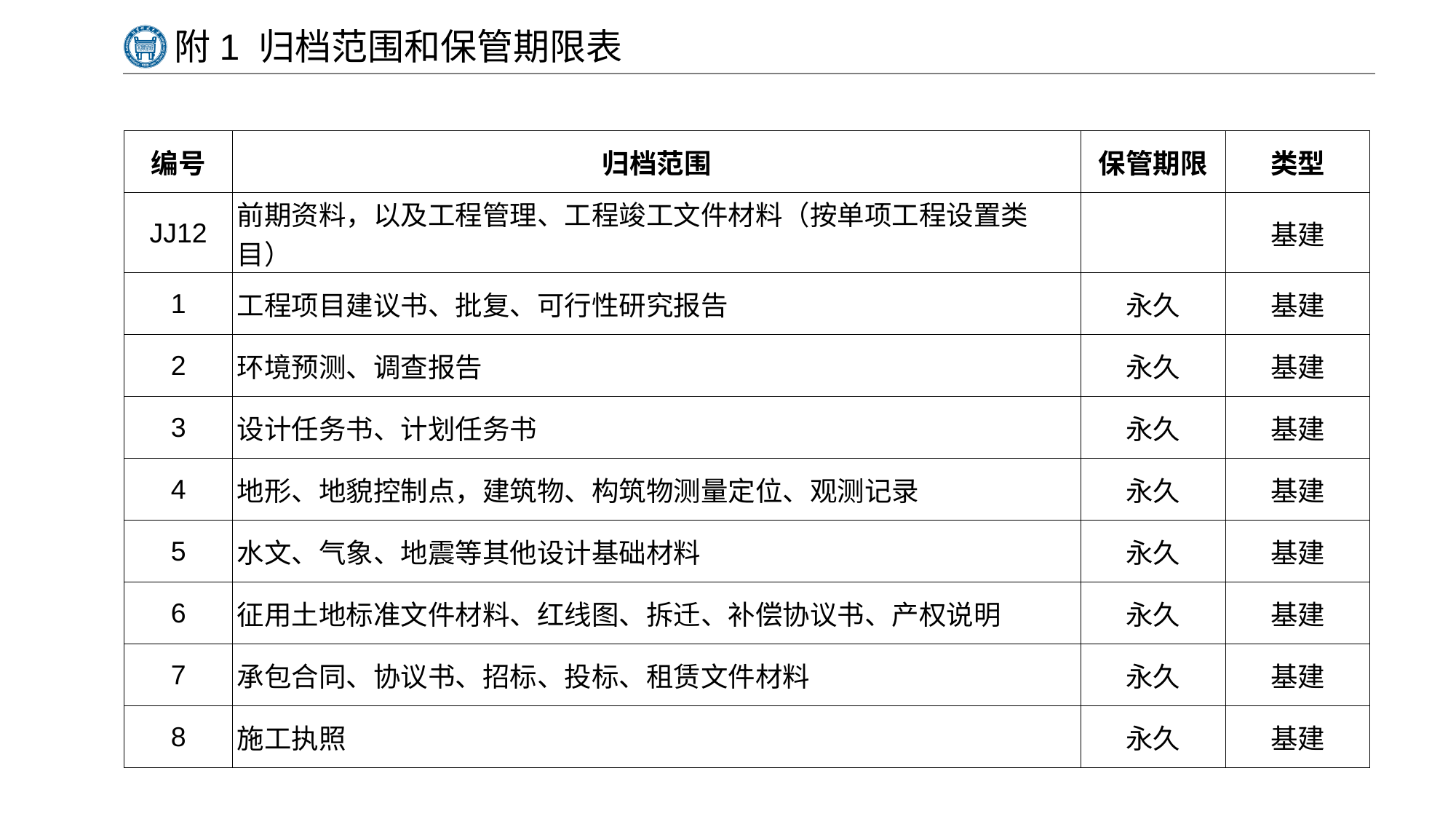

# 附1 归档范围和保管期限表
| 编号 | 归档范围 | 保管期限 | 类型 |
| --- | --- | --- | --- |
| JJ12 | 前期资料，以及工程管理、工程竣工文件材料（按单项工程设置类目） |  | 基建 |
| 1 | 工程项目建议书、批复、可行性研究报告 | 永久 | 基建 |
| 2 | 环境预测、调查报告 | 永久 | 基建 |
| 3 | 设计任务书、计划任务书 | 永久 | 基建 |
| 4 | 地形、地貌控制点，建筑物、构筑物测量定位、观测记录 | 永久 | 基建 |
| 5 | 水文、气象、地震等其他设计基础材料 | 永久 | 基建 |
| 6 | 征用土地标准文件材料、红线图、拆迁、补偿协议书、产权说明 | 永久 | 基建 |
| 7 | 承包合同、协议书、招标、投标、租赁文件材料 | 永久 | 基建 |
| 8 | 施工执照 | 永久 | 基建 |